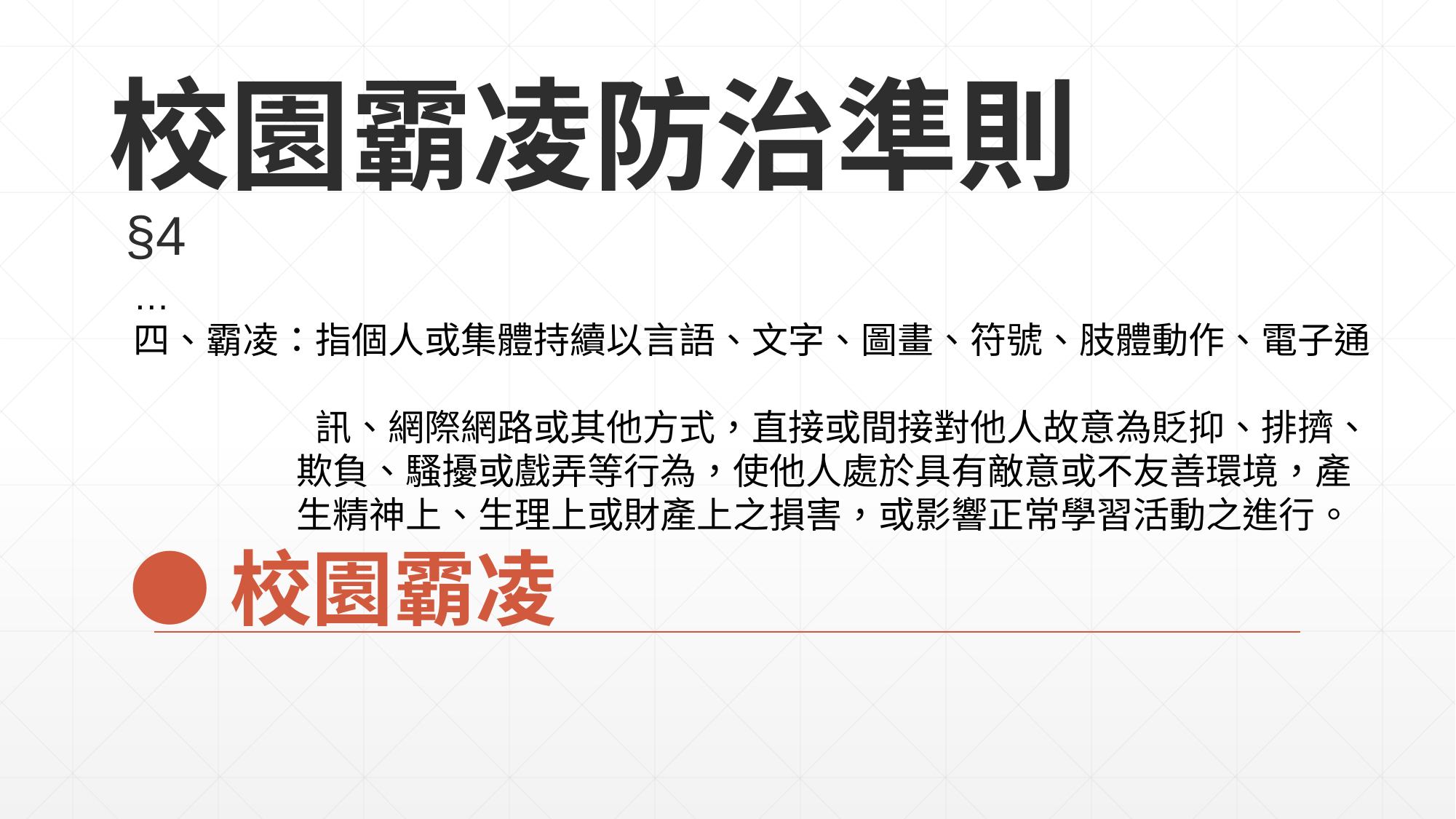

# 校園霸凌防治準則
§4
…
四、霸凌：指個人或集體持續以言語、文字、圖畫、符號、肢體動作、電子通　
　　　　　訊、網際網路或其他方式，直接或間接對他人故意為貶抑、排擠、
                    欺負、騷擾或戲弄等行為，使他人處於具有敵意或不友善環境，產
                    生精神上、生理上或財產上之損害，或影響正常學習活動之進行。
●校園霸凌